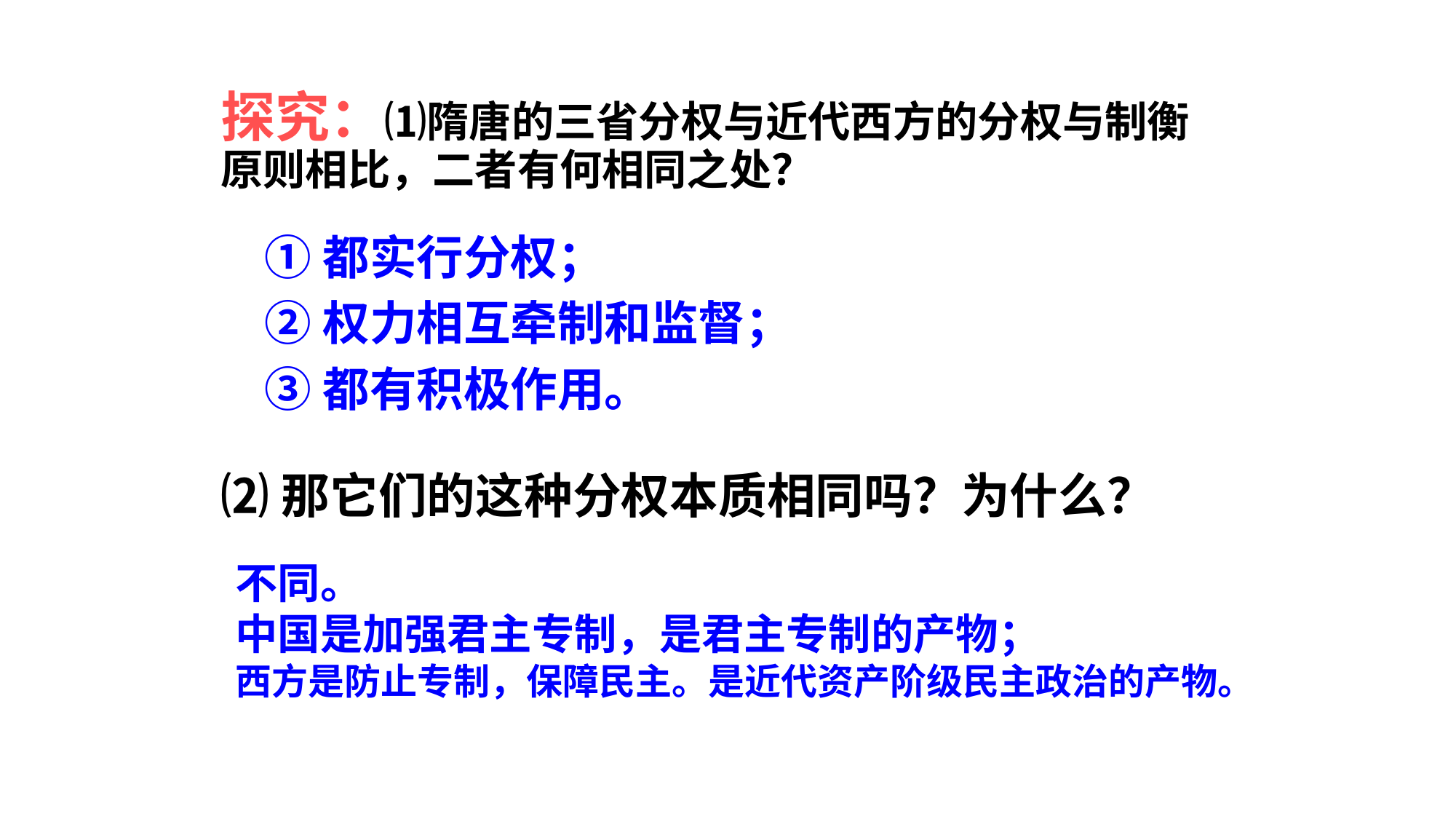

探究：⑴隋唐的三省分权与近代西方的分权与制衡原则相比，二者有何相同之处？
①都实行分权；
②权力相互牵制和监督；
③都有积极作用。
⑵那它们的这种分权本质相同吗？为什么？
不同。
中国是加强君主专制，是君主专制的产物；
西方是防止专制，保障民主。是近代资产阶级民主政治的产物。